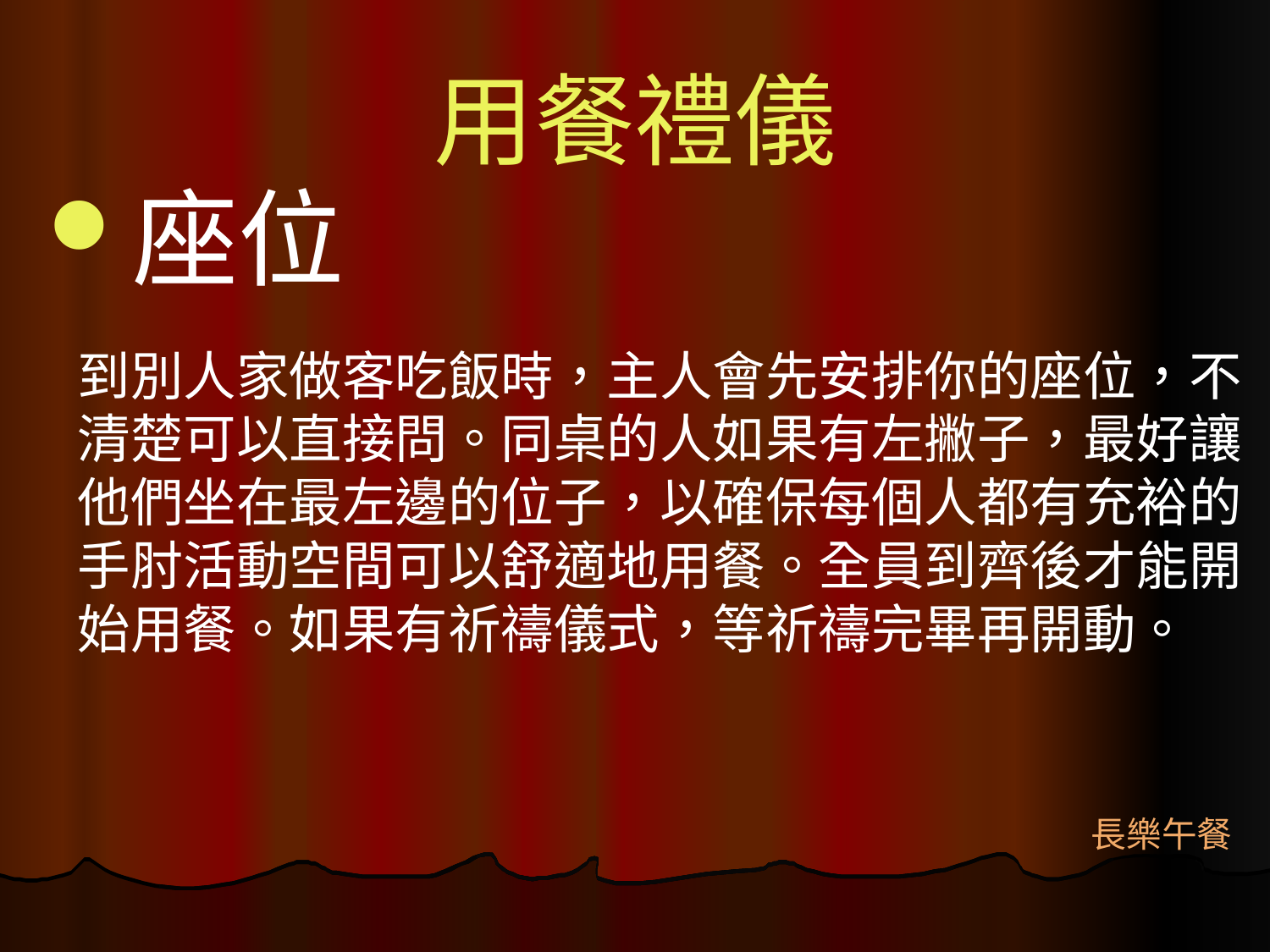

# 用餐禮儀
座位
到別人家做客吃飯時，主人會先安排你的座位，不清楚可以直接問。同桌的人如果有左撇子，最好讓 他們坐在最左邊的位子，以確保每個人都有充裕的手肘活動空間可以舒適地用餐。全員到齊後才能開始用餐。如果有祈禱儀式，等祈禱完畢再開動。
長樂午餐